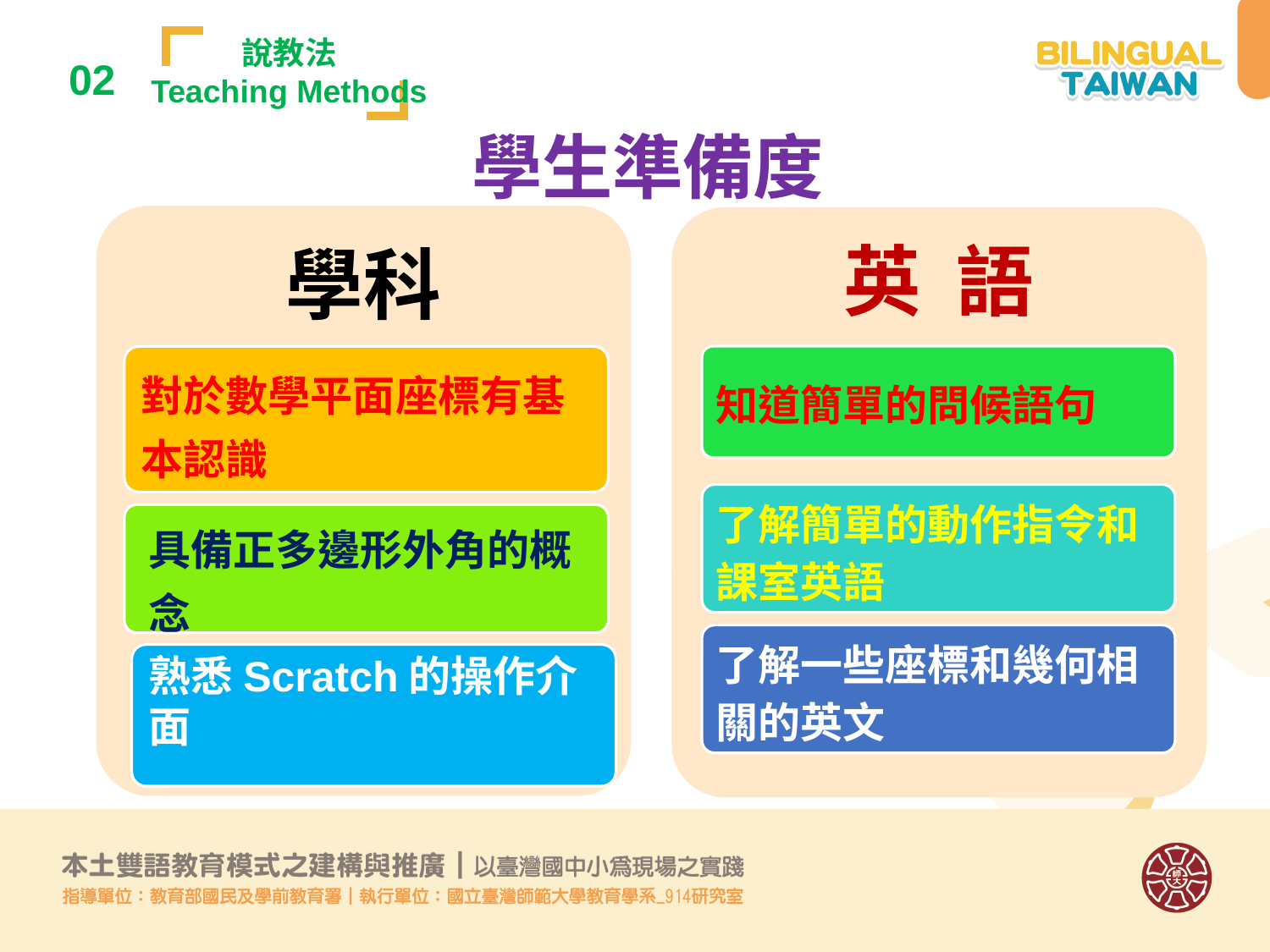

說教法
Teaching Methods

02
學生準備度

學科

英  語

知道簡單的問候語句
對於數學平面座標有基本認識

了解簡單的動作指令和課室英語

具備正多邊形外角的概念

了解一些座標和幾何相關的英文
熟悉Scratch的操作介面